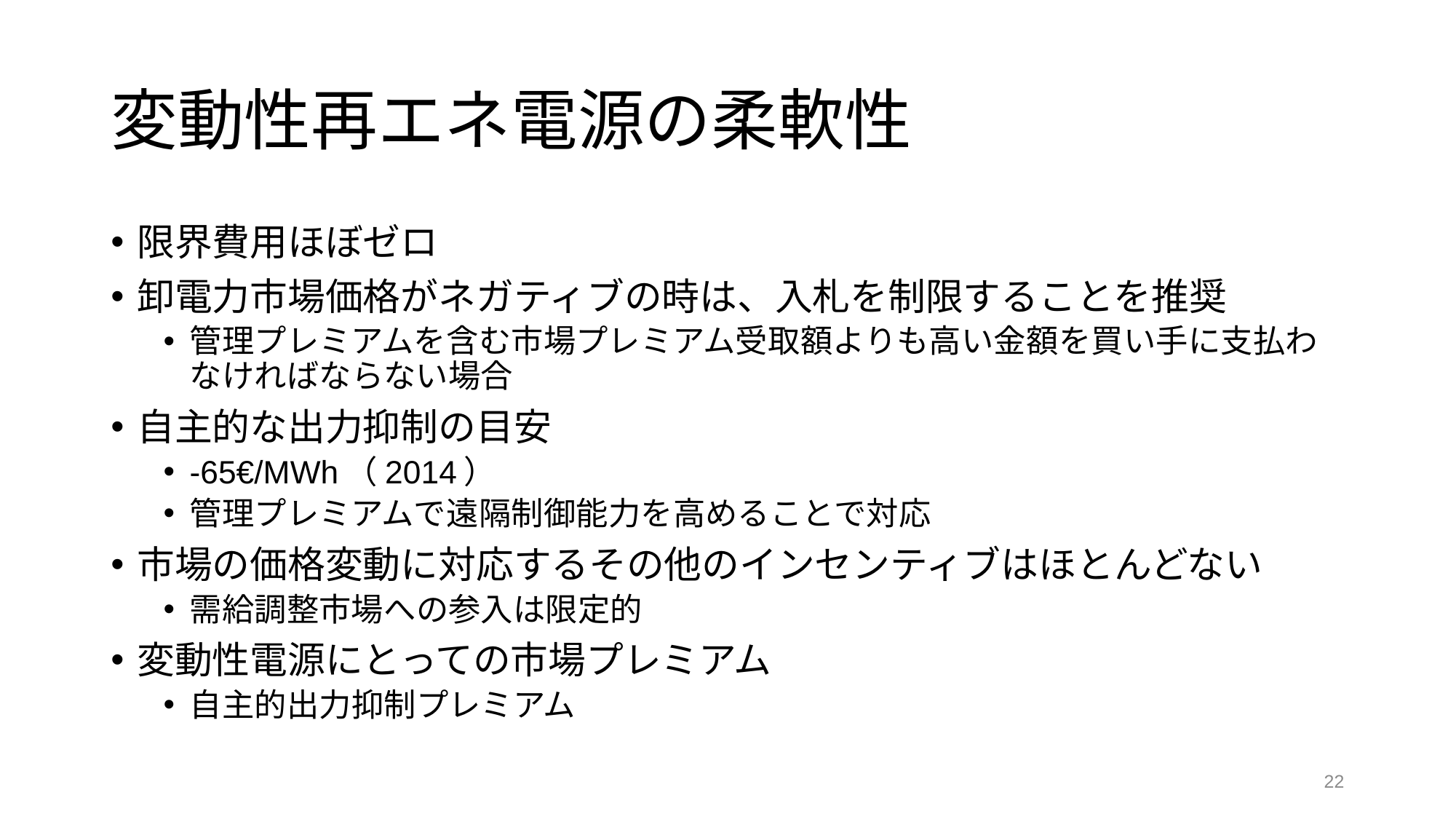

# 変動性再エネ電源の柔軟性
限界費用ほぼゼロ
卸電力市場価格がネガティブの時は、入札を制限することを推奨
管理プレミアムを含む市場プレミアム受取額よりも高い金額を買い手に支払わなければならない場合
自主的な出力抑制の目安
-65€/MWh（2014）
管理プレミアムで遠隔制御能力を高めることで対応
市場の価格変動に対応するその他のインセンティブはほとんどない
需給調整市場への参入は限定的
変動性電源にとっての市場プレミアム
自主的出力抑制プレミアム

22